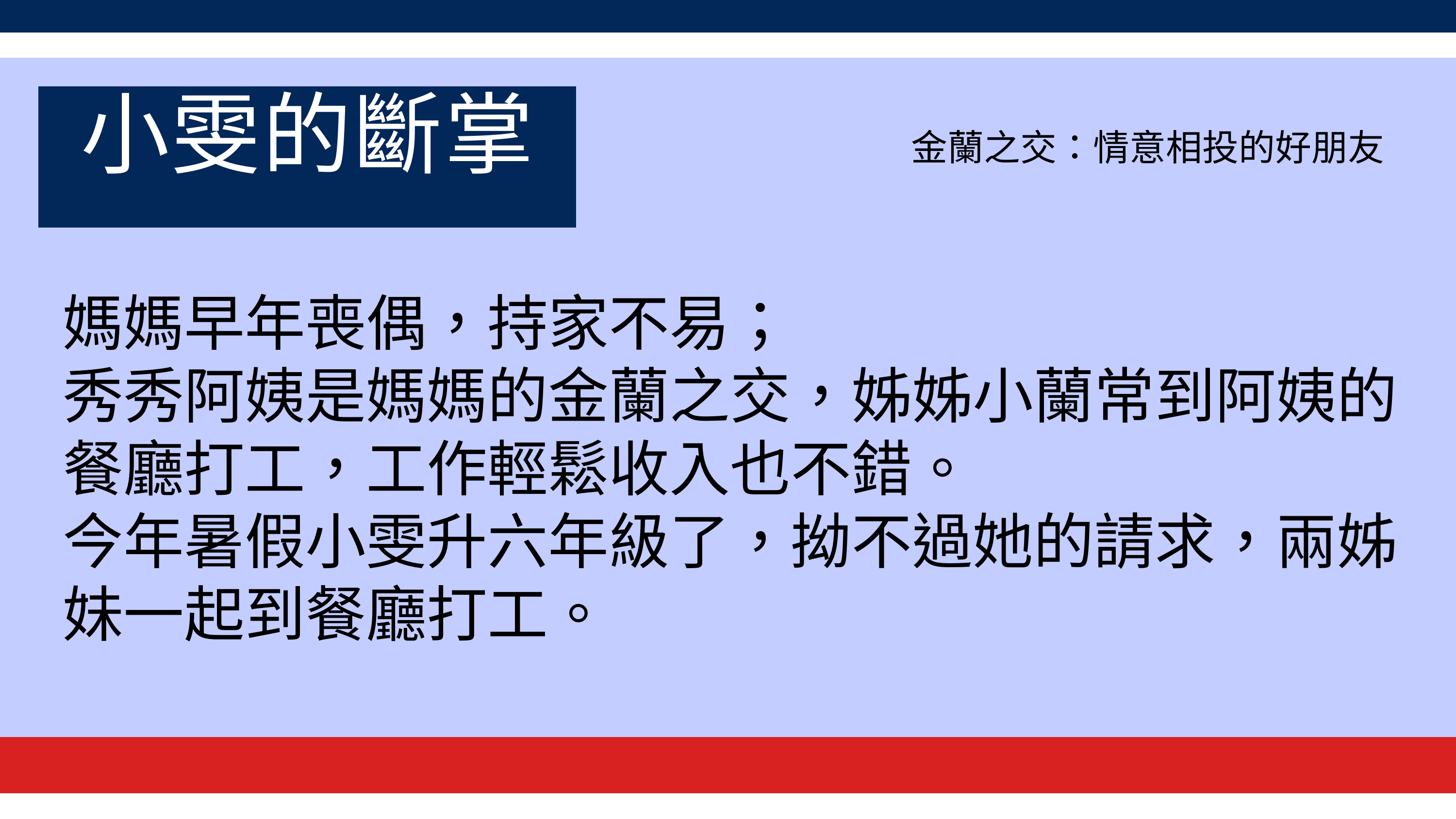

金蘭之交：情意相投的好朋友
小雯的斷掌
媽媽早年喪偶，持家不易；
秀秀阿姨是媽媽的金蘭之交，姊姊小蘭常到阿姨的餐廳打工，工作輕鬆收入也不錯。
今年暑假小雯升六年級了，拗不過她的請求，兩姊妹一起到餐廳打工。